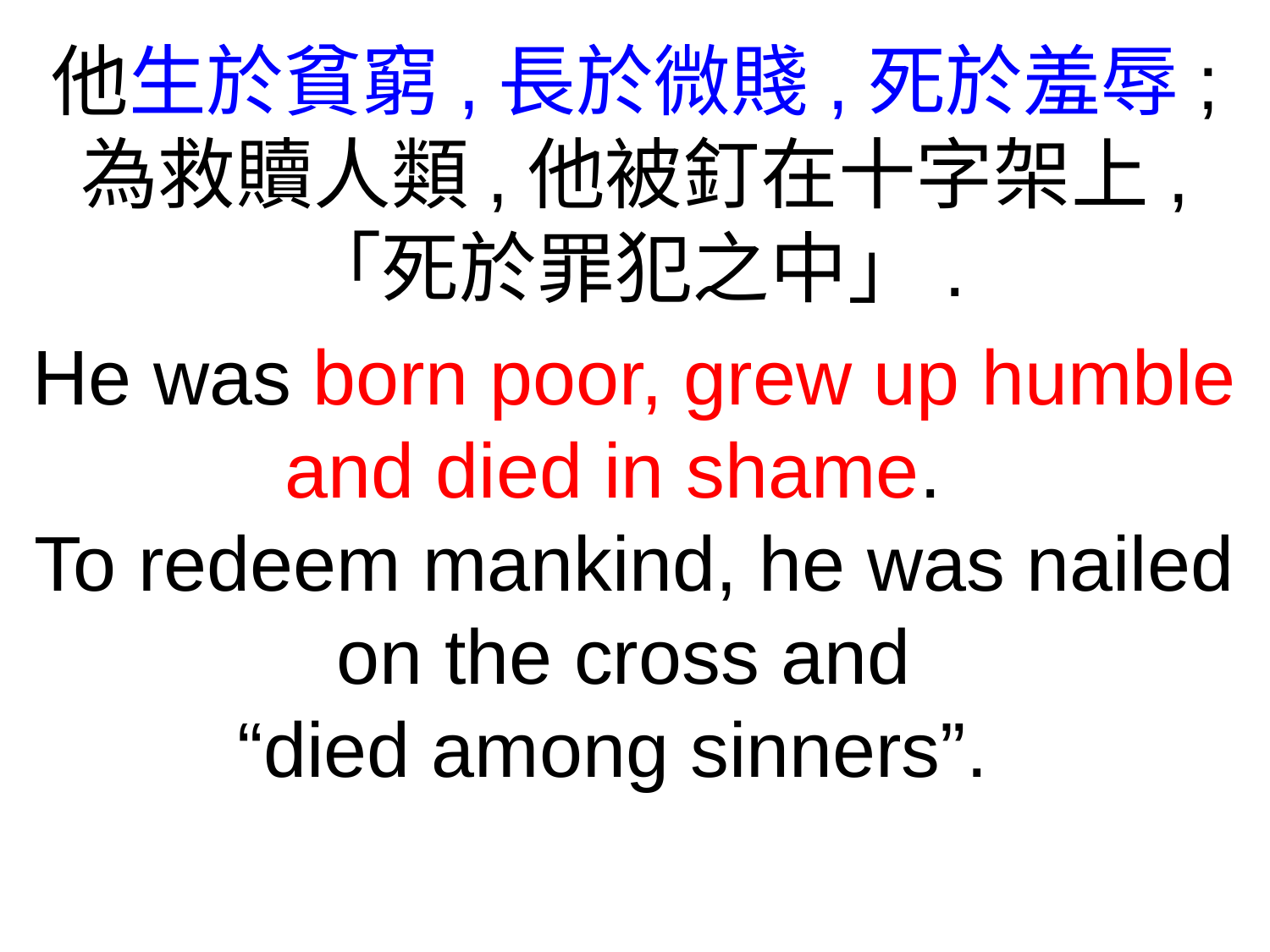

他生於貧窮,長於微賤,死於羞辱;
為救贖人類,他被釘在十字架上,
「死於罪犯之中」.
He was born poor, grew up humble and died in shame.
To redeem mankind, he was nailed on the cross and
“died among sinners”.